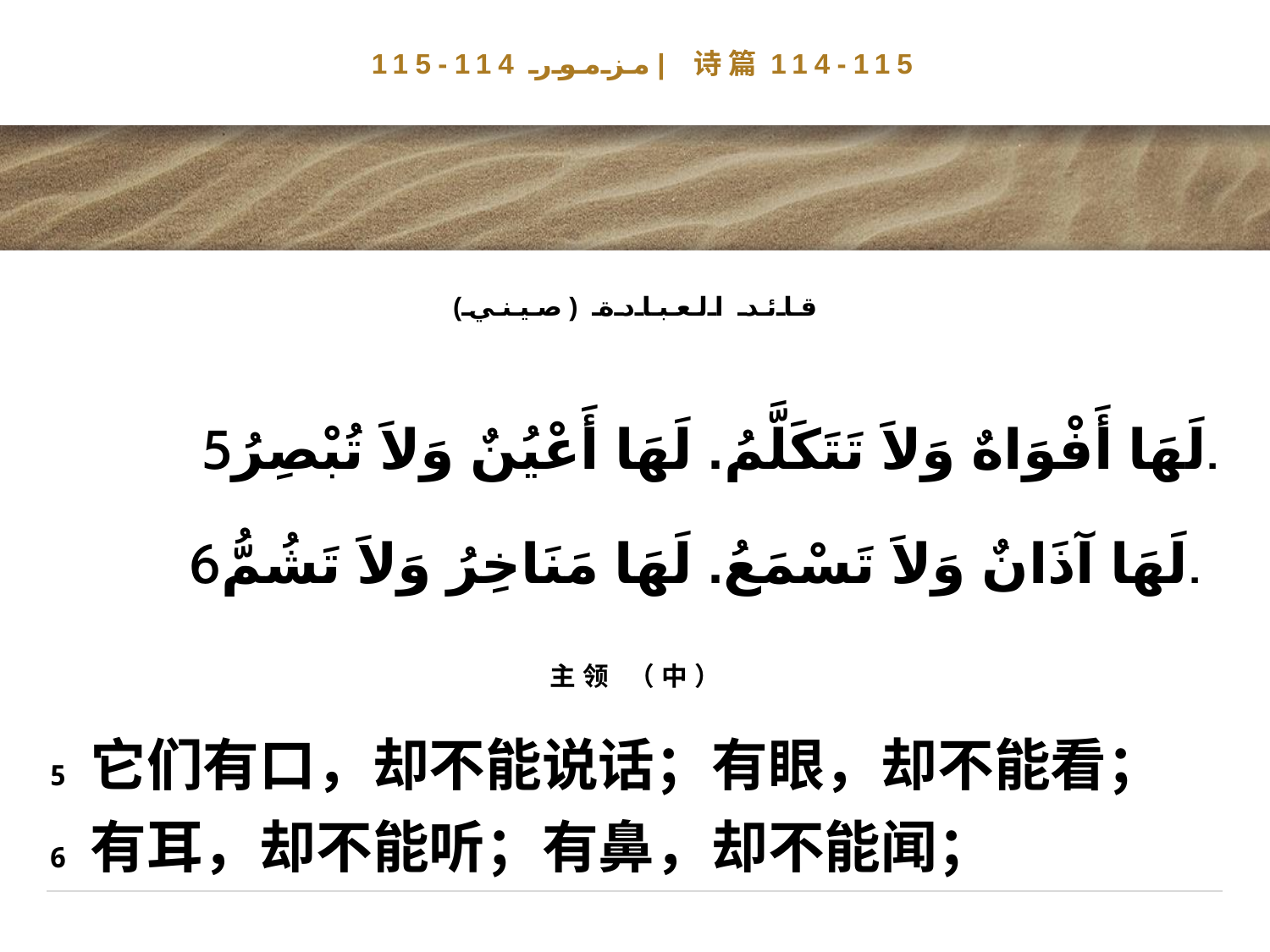

# مزمور 114-115| 诗篇114-115
قائد العبادة (صيني)
5لَهَا أَفْوَاهٌ وَلاَ تَتَكَلَّمُ. لَهَا أَعْيُنٌ وَلاَ تُبْصِرُ.
 6لَهَا آذَانٌ وَلاَ تَسْمَعُ. لَهَا مَنَاخِرُ وَلاَ تَشُمُّ.
主领 （中）
5 它们有口，却不能说话；有眼，却不能看；
6 有耳，却不能听；有鼻，却不能闻；